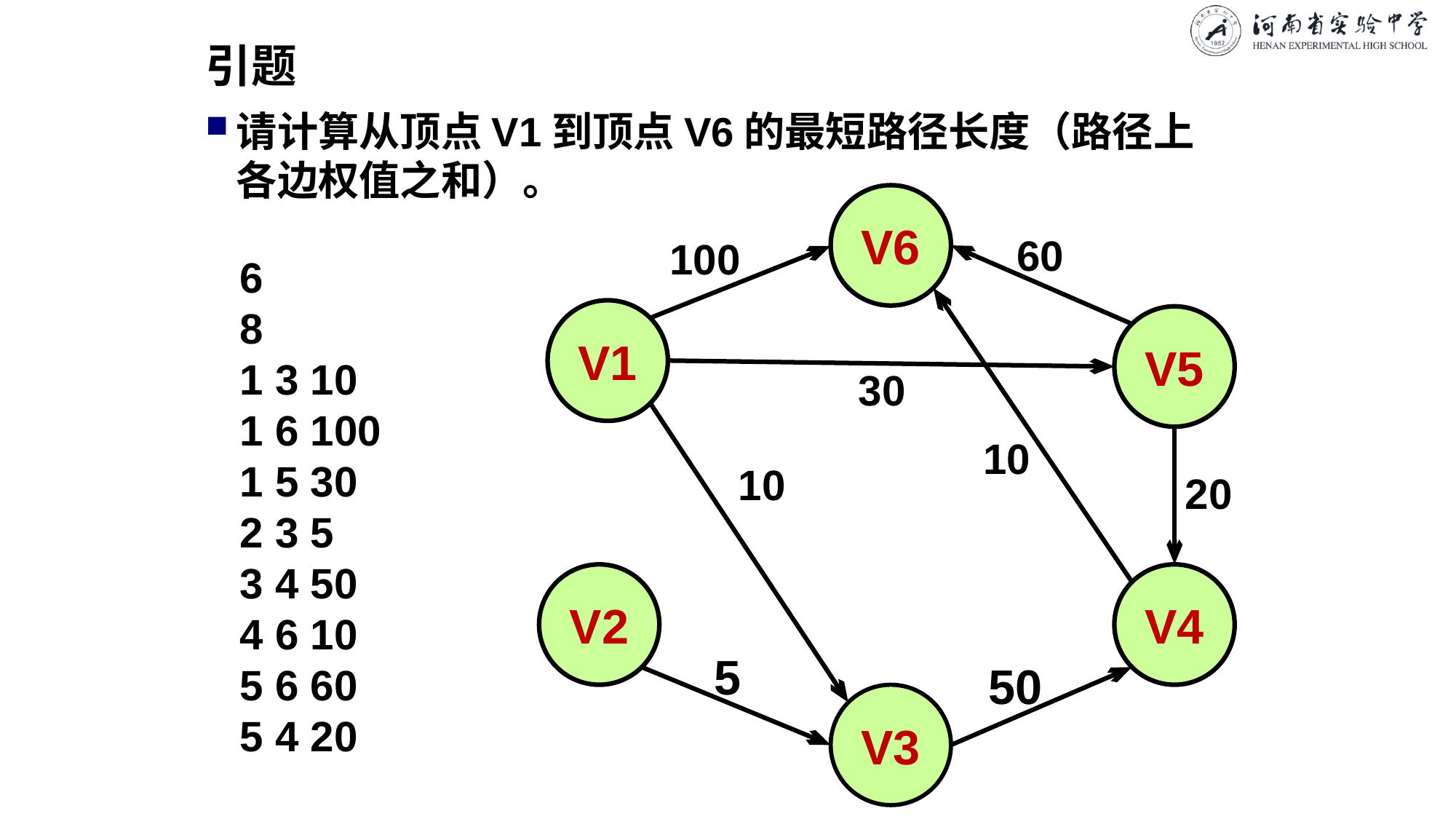

# 引题
请计算从顶点V1到顶点V6的最短路径长度（路径上各边权值之和）。
V6
60
100
V1
V5
30
10
10
20
V2
V4
5
50
V3
6
8
1 3 10
1 6 100
1 5 30
2 3 5
3 4 50
4 6 10
5 6 60
5 4 20